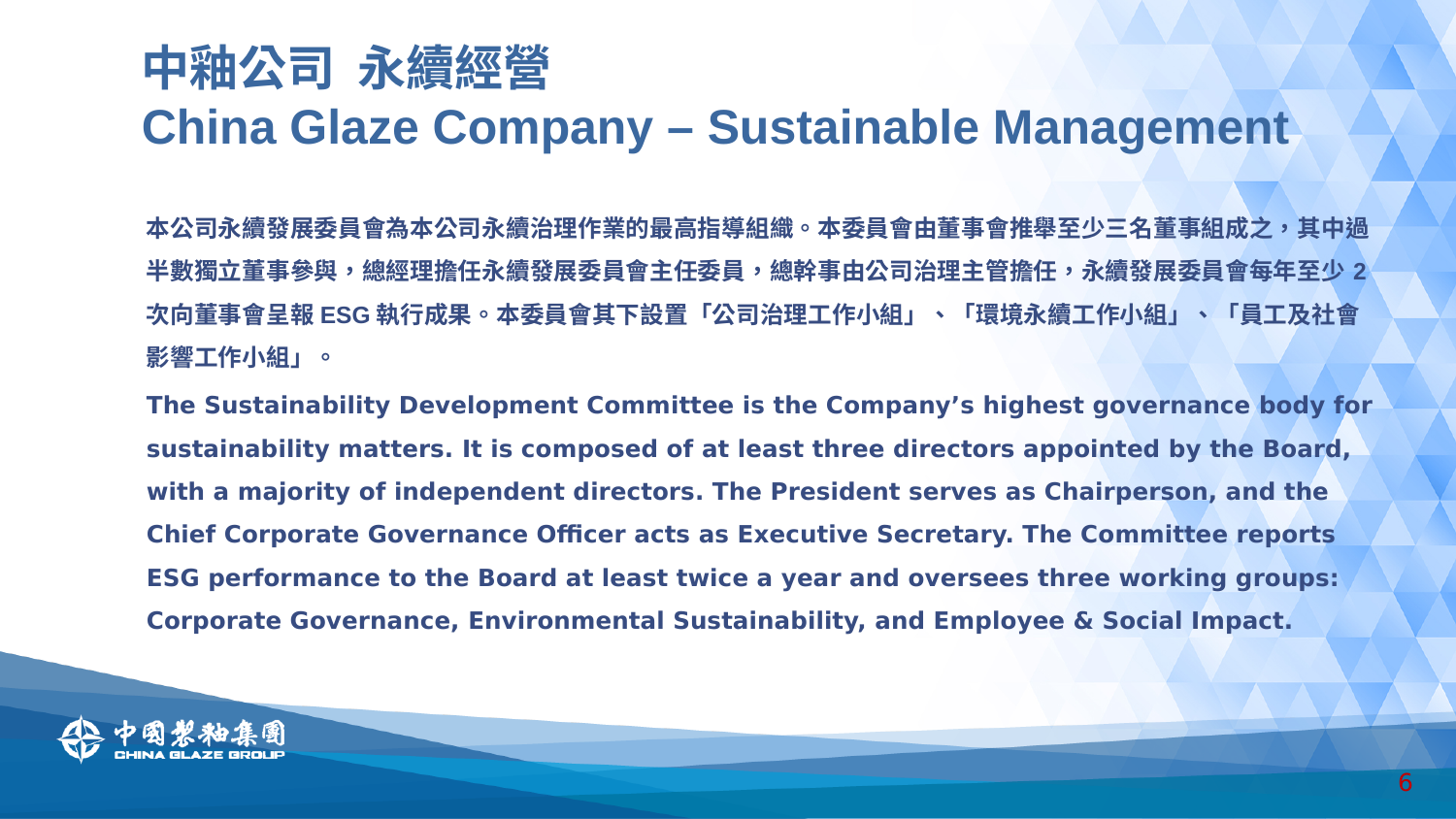

中釉公司  永續經營
China Glaze Company – Sustainable Management
本公司永續發展委員會為本公司永續治理作業的最高指導組織。本委員會由董事會推舉至少三名董事組成之，其中過半數獨立董事參與，總經理擔任永續發展委員會主任委員，總幹事由公司治理主管擔任，永續發展委員會每年至少2次向董事會呈報ESG執行成果。本委員會其下設置「公司治理工作小組」、「環境永續工作小組」、「員工及社會影響工作小組」。
The Sustainability Development Committee is the Company’s highest governance body for sustainability matters. It is composed of at least three directors appointed by the Board, with a majority of independent directors. The President serves as Chairperson, and the Chief Corporate Governance Officer acts as Executive Secretary. The Committee reports ESG performance to the Board at least twice a year and oversees three working groups: Corporate Governance, Environmental Sustainability, and Employee & Social Impact.

6